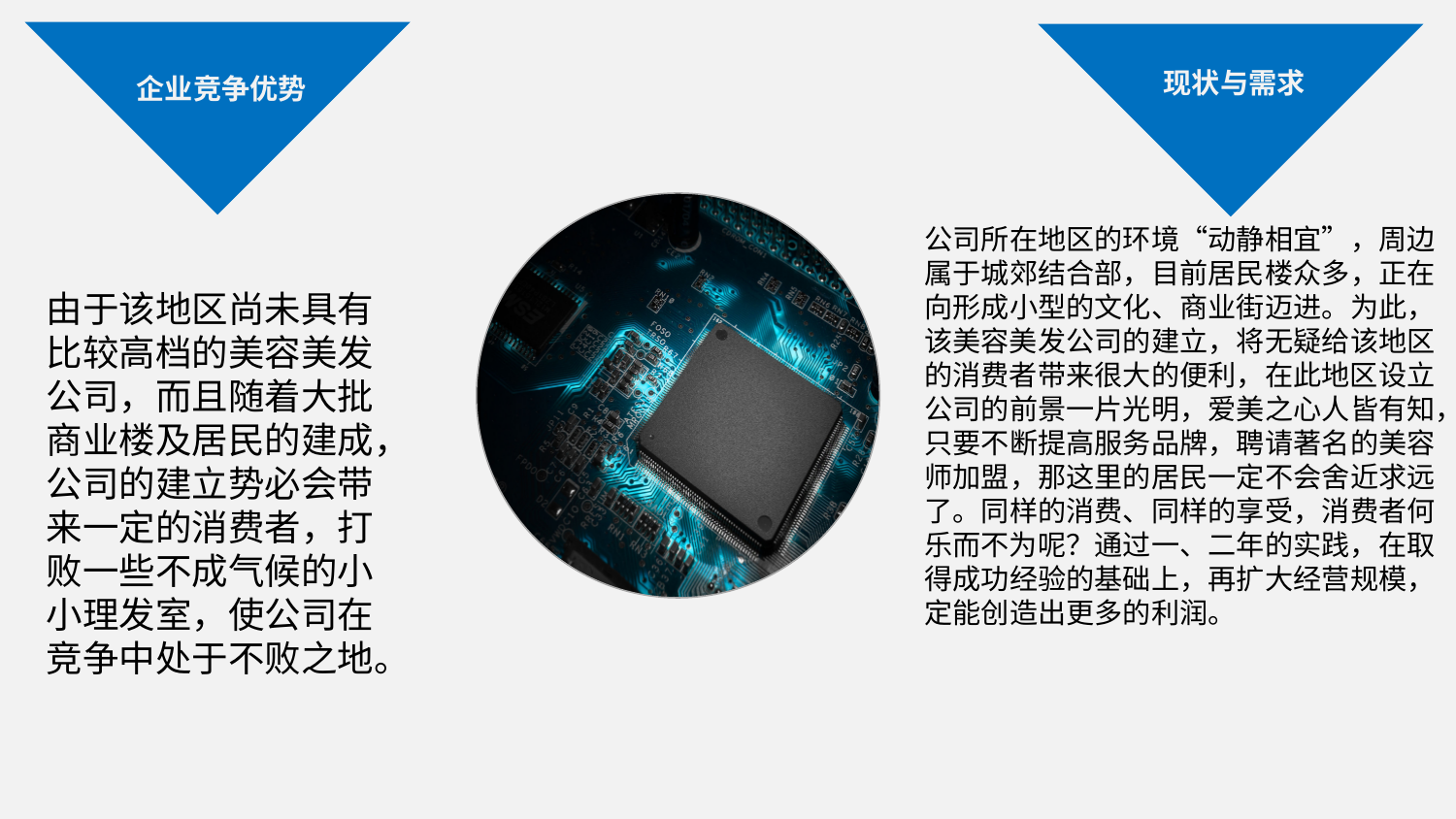

现状与需求
   企业竞争优势

公司所在地区的环境“动静相宜”，周边属于城郊结合部，目前居民楼众多，正在向形成小型的文化、商业街迈进。为此，该美容美发公司的建立，将无疑给该地区的消费者带来很大的便利，在此地区设立公司的前景一片光明，爱美之心人皆有知，只要不断提高服务品牌，聘请著名的美容师加盟，那这里的居民一定不会舍近求远了。同样的消费、同样的享受，消费者何乐而不为呢？通过一、二年的实践，在取得成功经验的基础上，再扩大经营规模，定能创造出更多的利润。
由于该地区尚未具有比较高档的美容美发公司，而且随着大批商业楼及居民的建成，公司的建立势必会带来一定的消费者，打败一些不成气候的小小理发室，使公司在竞争中处于不败之地。